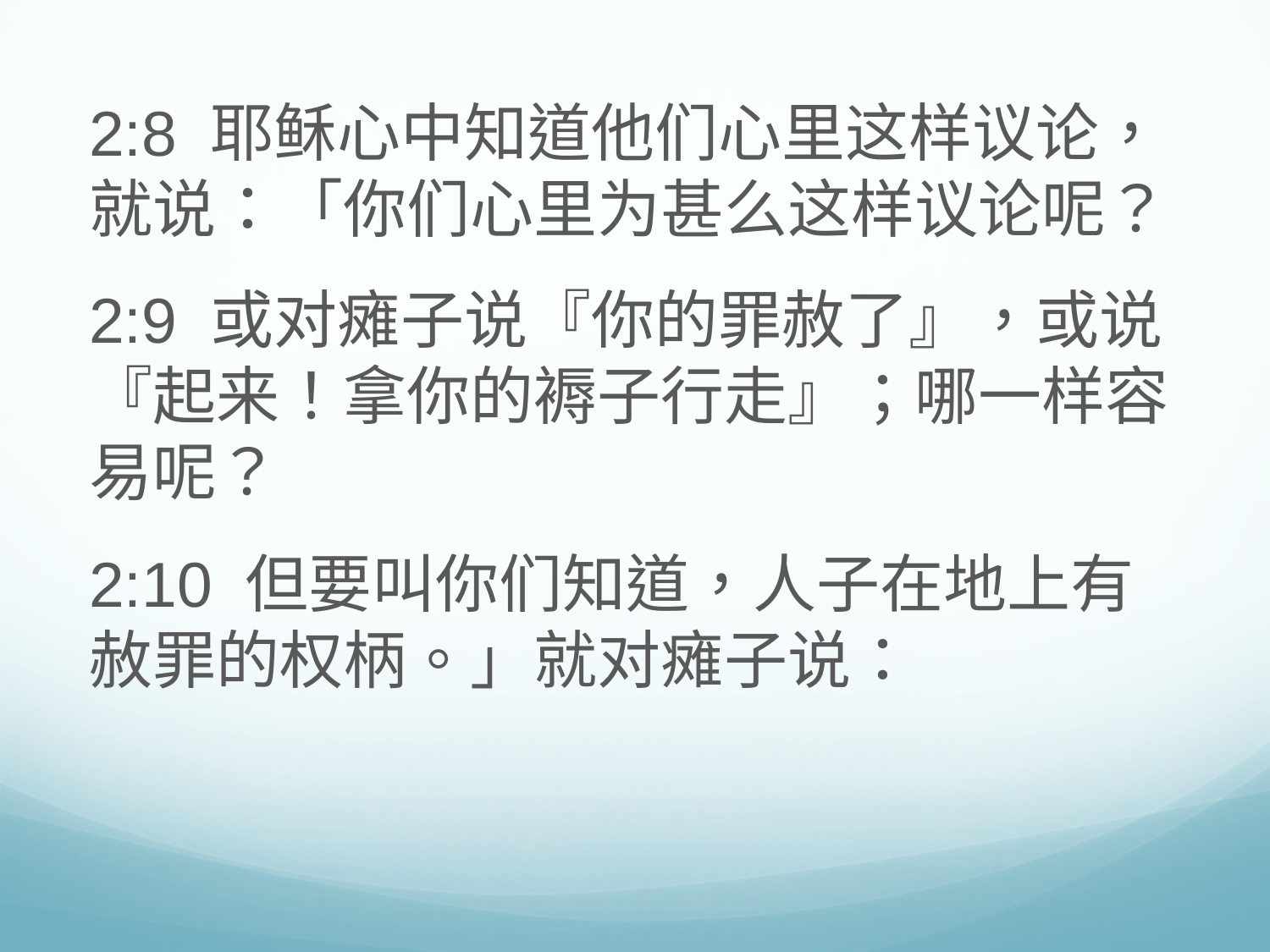

2:8 耶稣心中知道他们心里这样议论，就说：「你们心里为甚么这样议论呢？
2:9 或对瘫子说『你的罪赦了』，或说『起来！拿你的褥子行走』；哪一样容易呢？
2:10 但要叫你们知道，人子在地上有赦罪的权柄。」就对瘫子说：